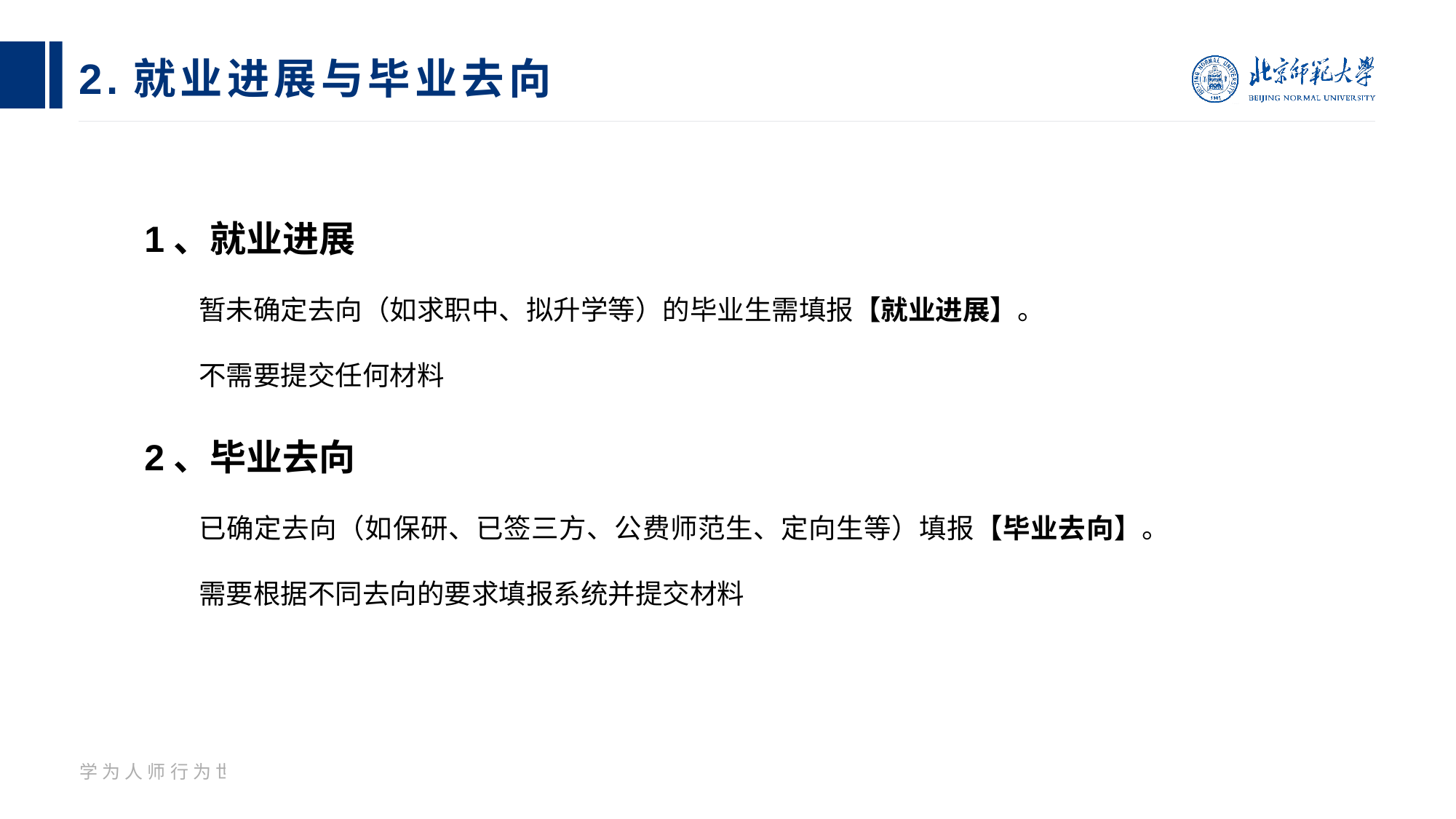

# 2.就业进展与毕业去向
1、就业进展
暂未确定去向（如求职中、拟升学等）的毕业生需填报【就业进展】。
不需要提交任何材料
2、毕业去向
已确定去向（如保研、已签三方、公费师范生、定向生等）填报【毕业去向】。
需要根据不同去向的要求填报系统并提交材料